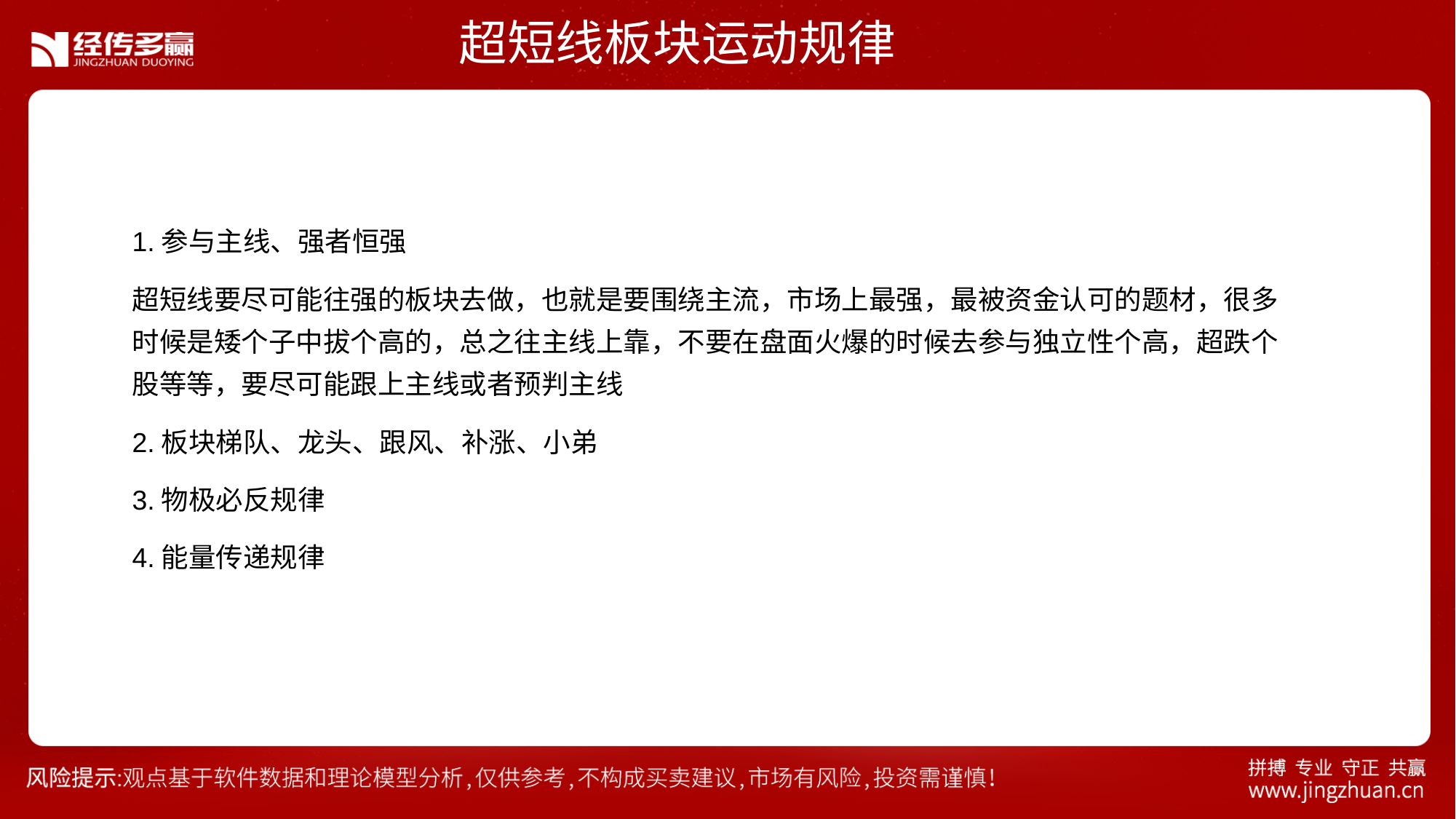

超短线板块运动规律
1.参与主线、强者恒强
超短线要尽可能往强的板块去做，也就是要围绕主流，市场上最强，最被资金认可的题材，很多时候是矮个子中拔个高的，总之往主线上靠，不要在盘面火爆的时候去参与独立性个高，超跌个股等等，要尽可能跟上主线或者预判主线
2.板块梯队、龙头、跟风、补涨、小弟
3.物极必反规律
4.能量传递规律